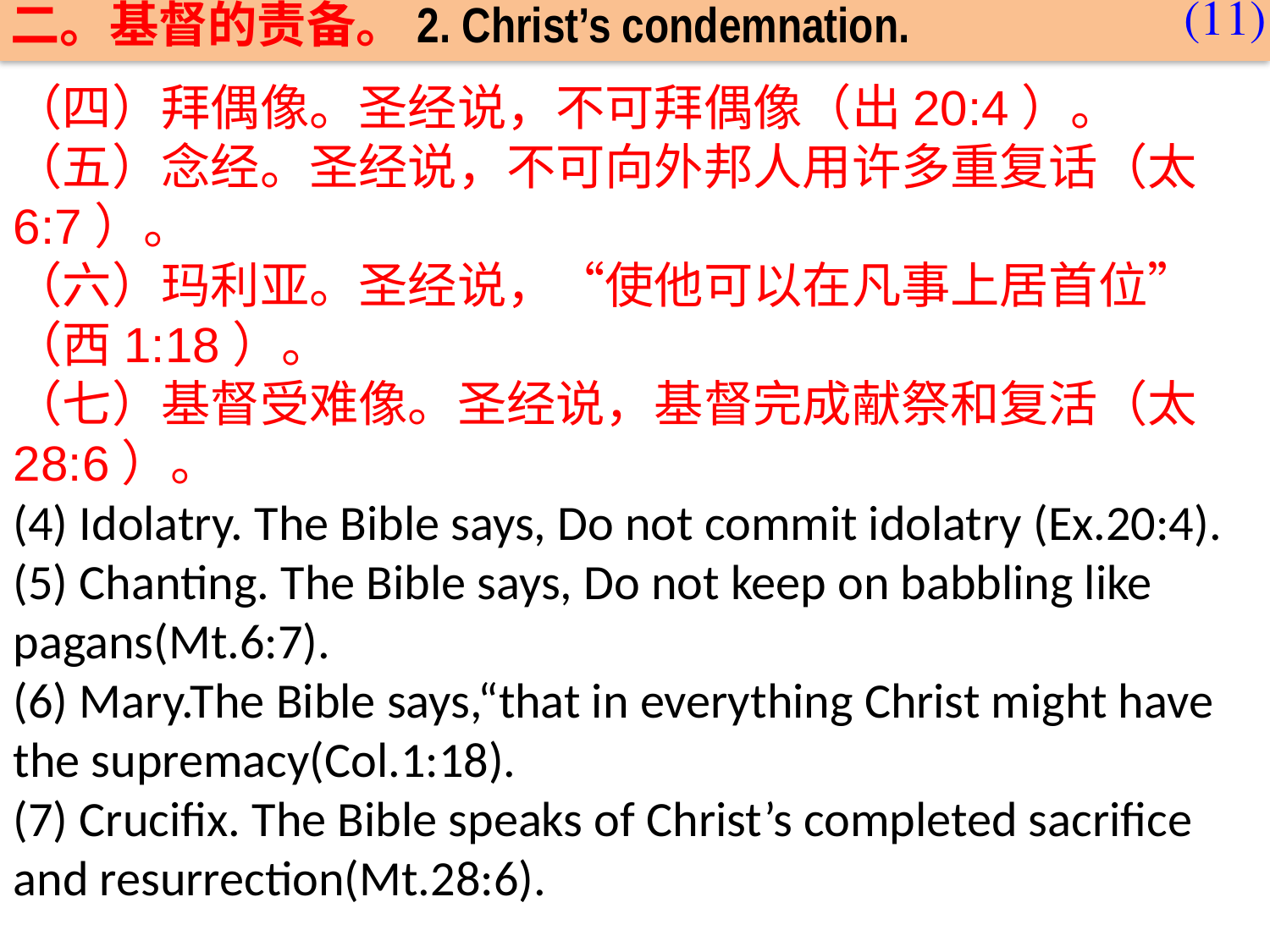

(11)
二。基督的责备。2. Christ’s condemnation.

（四）拜偶像。圣经说，不可拜偶像（出20:4）。
（五）念经。圣经说，不可向外邦人用许多重复话（太6:7）。
（六）玛利亚。圣经说，“使他可以在凡事上居首位”
（西1:18）。
（七）基督受难像。圣经说，基督完成献祭和复活（太28:6）。
(4) Idolatry. The Bible says, Do not commit idolatry (Ex.20:4).
(5) Chanting. The Bible says, Do not keep on babbling like pagans(Mt.6:7).
(6) Mary.The Bible says,“that in everything Christ might have the supremacy(Col.1:18).
(7) Crucifix. The Bible speaks of Christ’s completed sacrifice and resurrection(Mt.28:6).